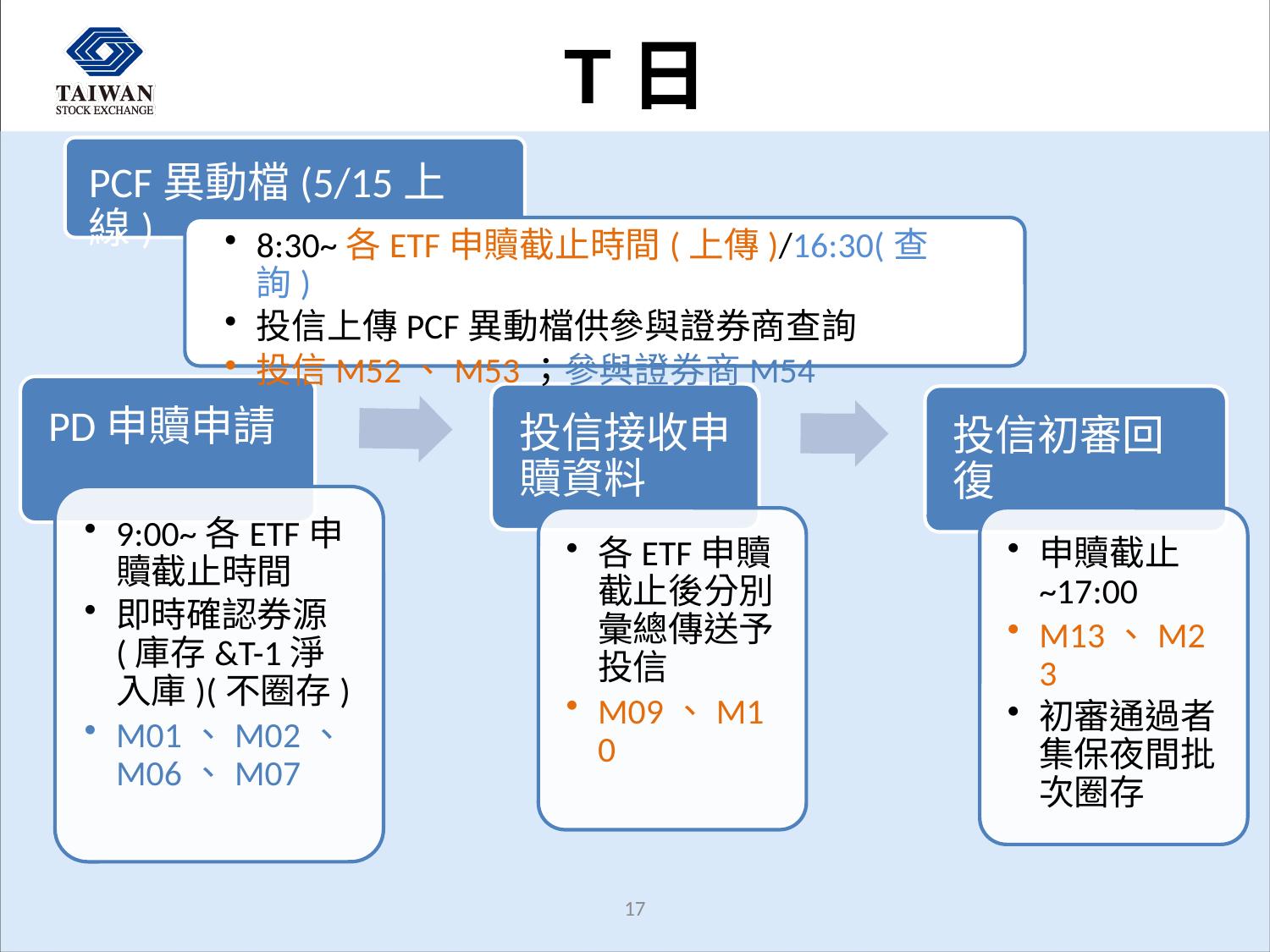

# T日

PCF異動檔(5/15上線)
8:30~各ETF申贖截止時間(上傳)/16:30(查詢)
投信上傳PCF異動檔供參與證券商查詢
投信M52、M53；參與證券商M54

PD申贖申請
9:00~各ETF申贖截止時間
即時確認券源(庫存&T-1淨入庫)(不圈存)
M01、M02、M06、M07

投信接收申贖資料
各ETF申贖截止後分別彙總傳送予投信
M09、M10

投信初審回復
申贖截止~17:00
M13、M23
初審通過者集保夜間批次圈存
17